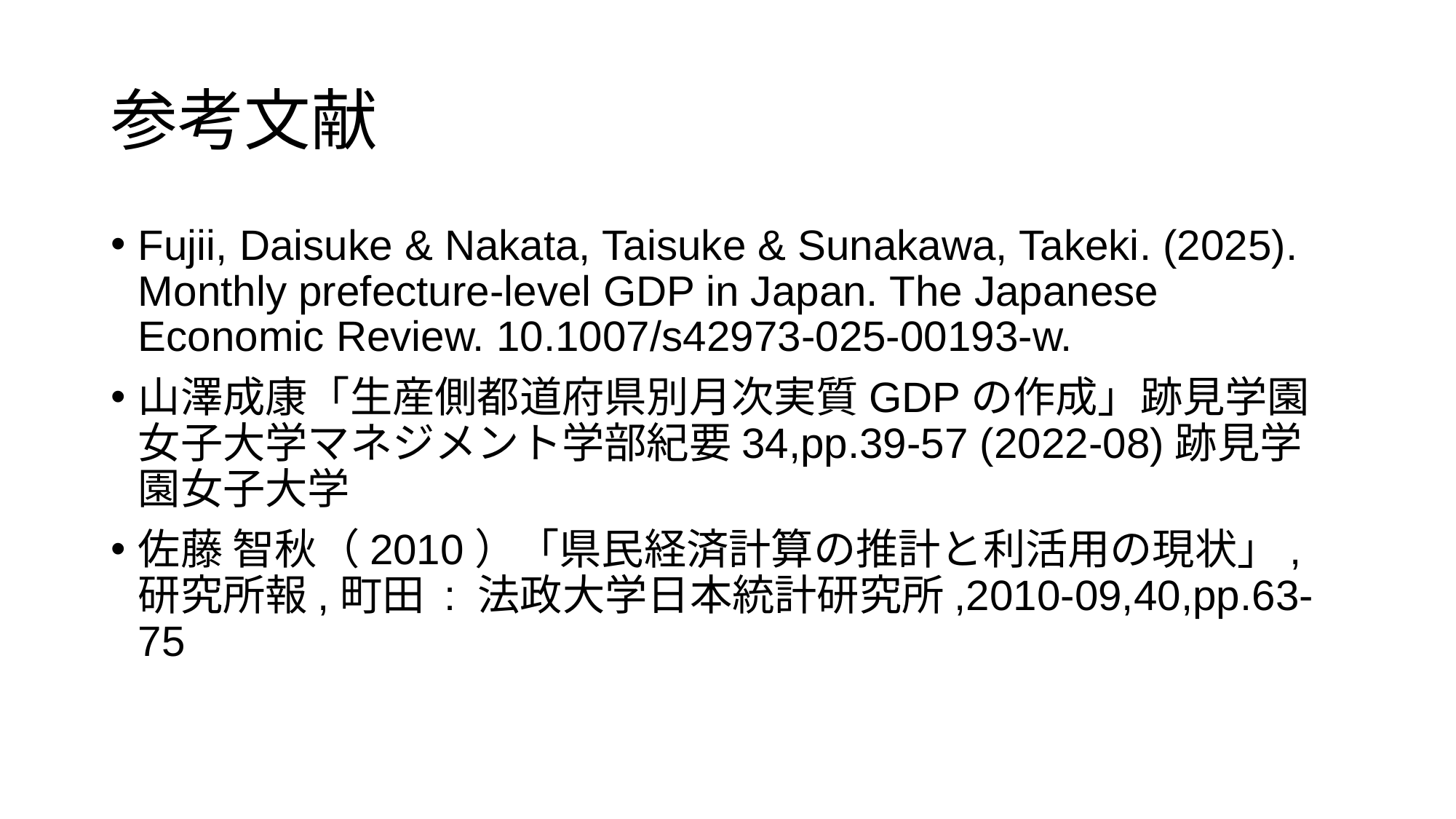

# 参考文献
Fujii, Daisuke & Nakata, Taisuke & Sunakawa, Takeki. (2025). Monthly prefecture-level GDP in Japan. The Japanese Economic Review. 10.1007/s42973-025-00193-w.
山澤成康「生産側都道府県別月次実質GDPの作成」跡見学園女子大学マネジメント学部紀要34,pp.39-57 (2022-08)跡見学園女子大学
佐藤 智秋（2010）「県民経済計算の推計と利活用の現状」,研究所報,町田 : 法政大学日本統計研究所,2010-09,40,pp.63-75